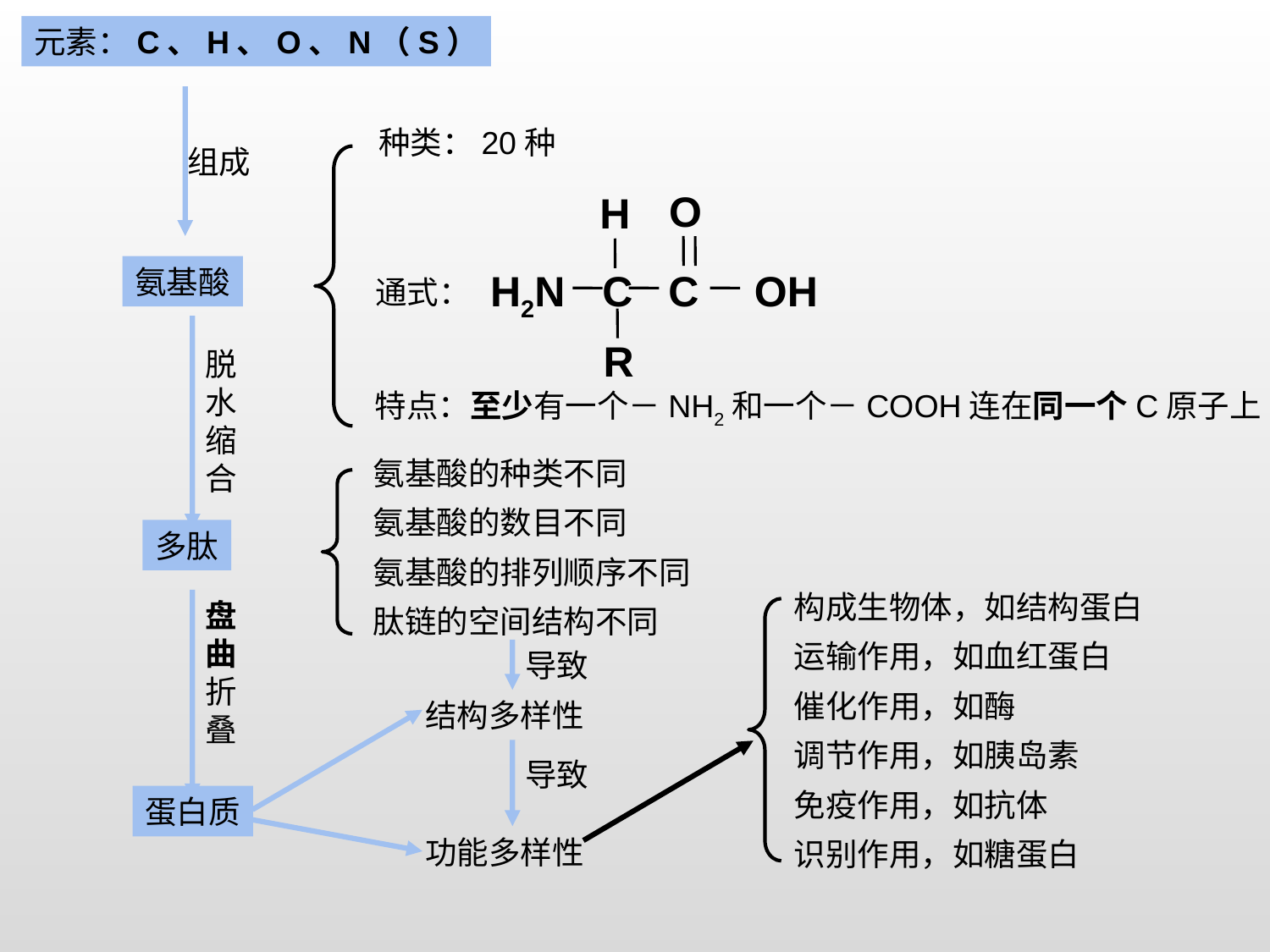

元素：C、H、O、N（S）

种类：20种
组成

O
H

H2N
C
C
OH

R

通式：
氨基酸

脱水缩合
特点：至少有一个－NH2和一个－COOH连在同一个C原子上
氨基酸的种类不同
氨基酸的数目不同
氨基酸的排列顺序不同
肽链的空间结构不同

多肽
构成生物体，如结构蛋白
运输作用，如血红蛋白
催化作用，如酶
调节作用，如胰岛素
免疫作用，如抗体
识别作用，如糖蛋白

盘曲折叠

导致

结构多样性

导致
蛋白质

功能多样性